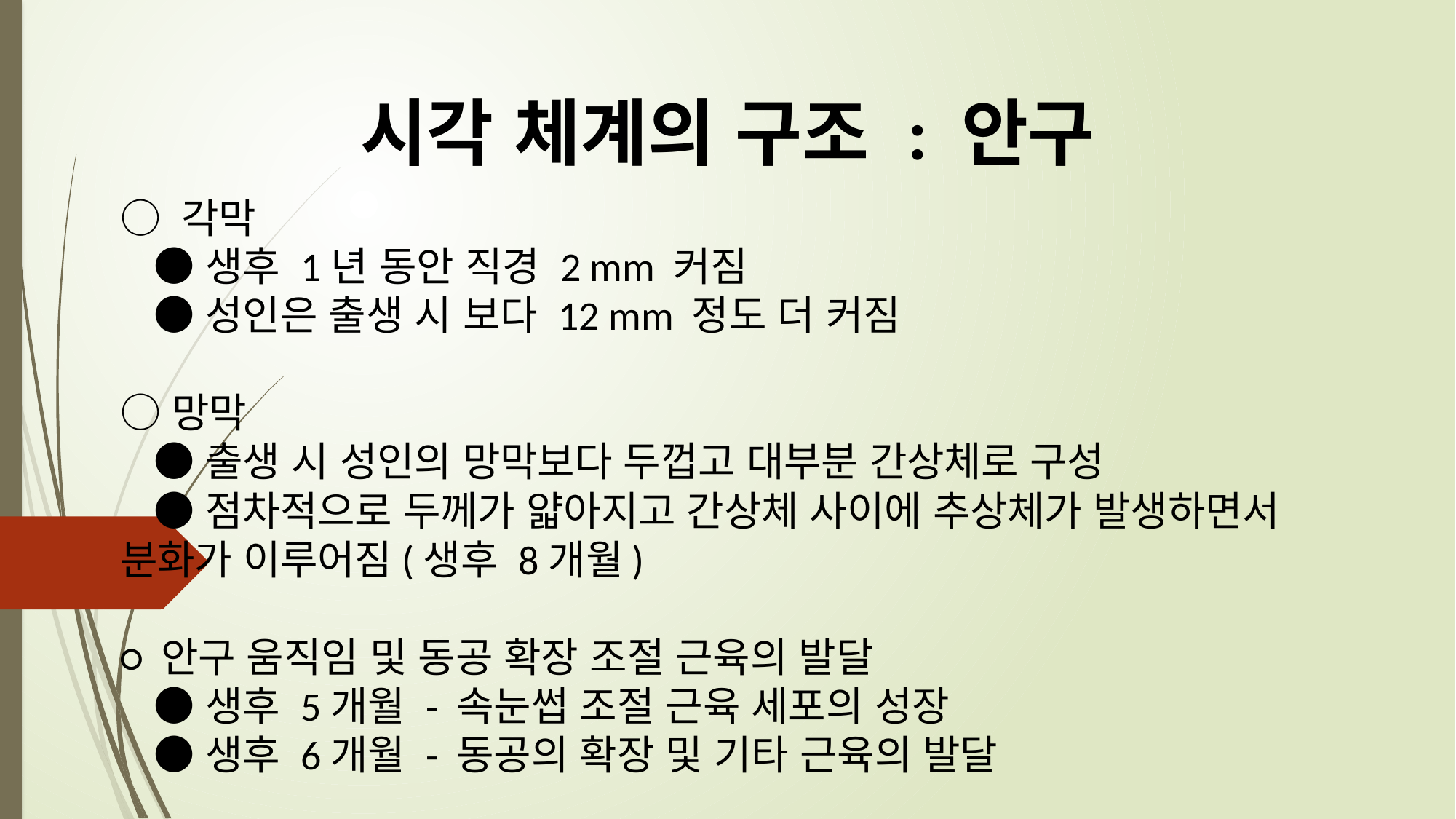

시각 체계의 구조 : 안구
# ○ 각막 ● 생후 1년 동안 직경 2 mm 커짐 ● 성인은 출생 시 보다 12 mm 정도 더 커짐 ○ 망막 ● 출생 시 성인의 망막보다 두껍고 대부분 간상체로 구성 ● 점차적으로 두께가 얇아지고 간상체 사이에 추상체가 발생하면서 분화가 이루어짐(생후 8개월) ○ 안구 움직임 및 동공 확장 조절 근육의 발달 ● 생후 5개월 - 속눈썹 조절 근육 세포의 성장 ● 생후 6개월 - 동공의 확장 및 기타 근육의 발달